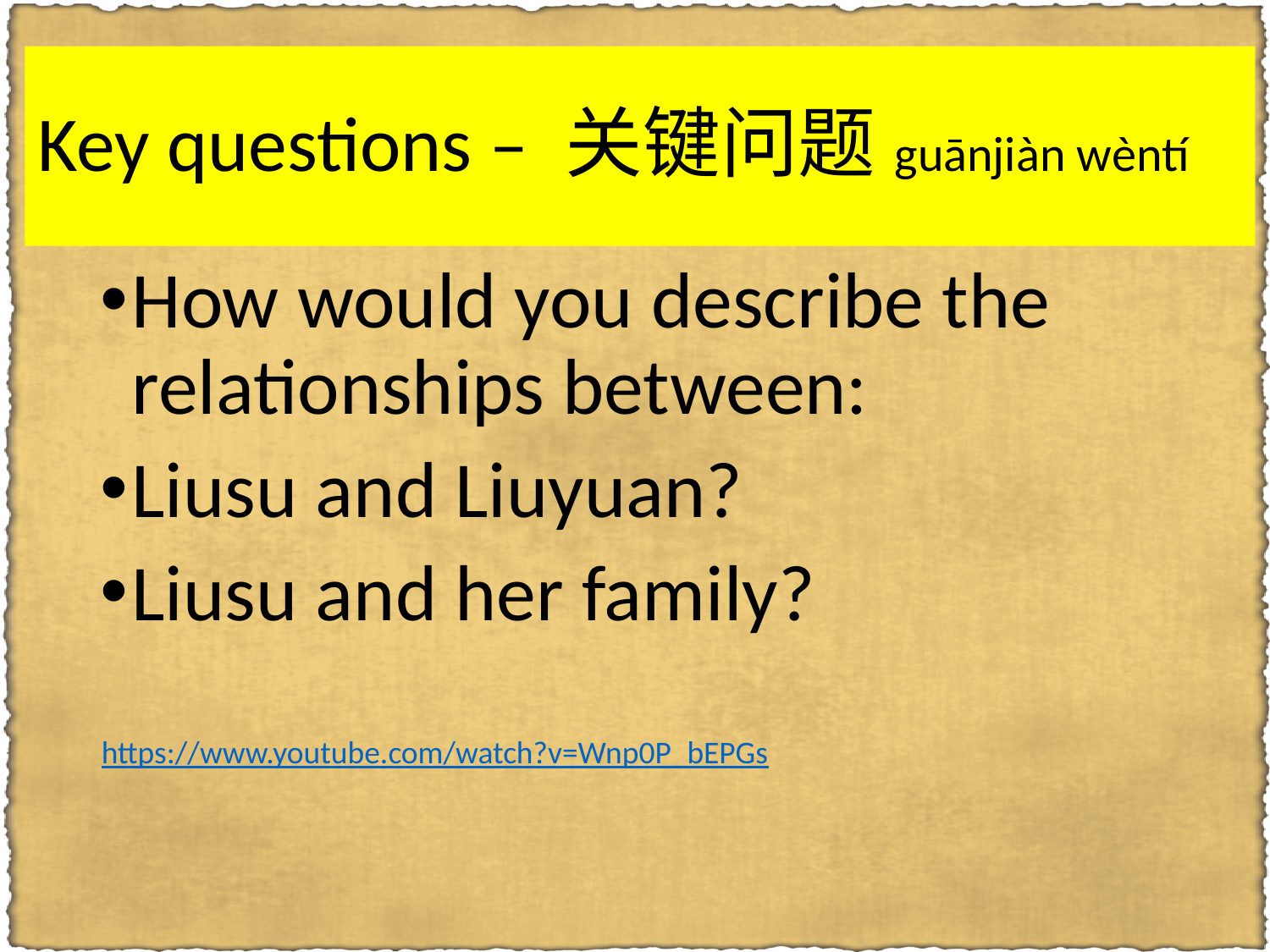

# Key questions – 关键问题guānjiàn wèntí
How would you describe the relationships between:
Liusu and Liuyuan?
Liusu and her family?
https://www.youtube.com/watch?v=Wnp0P_bEPGs